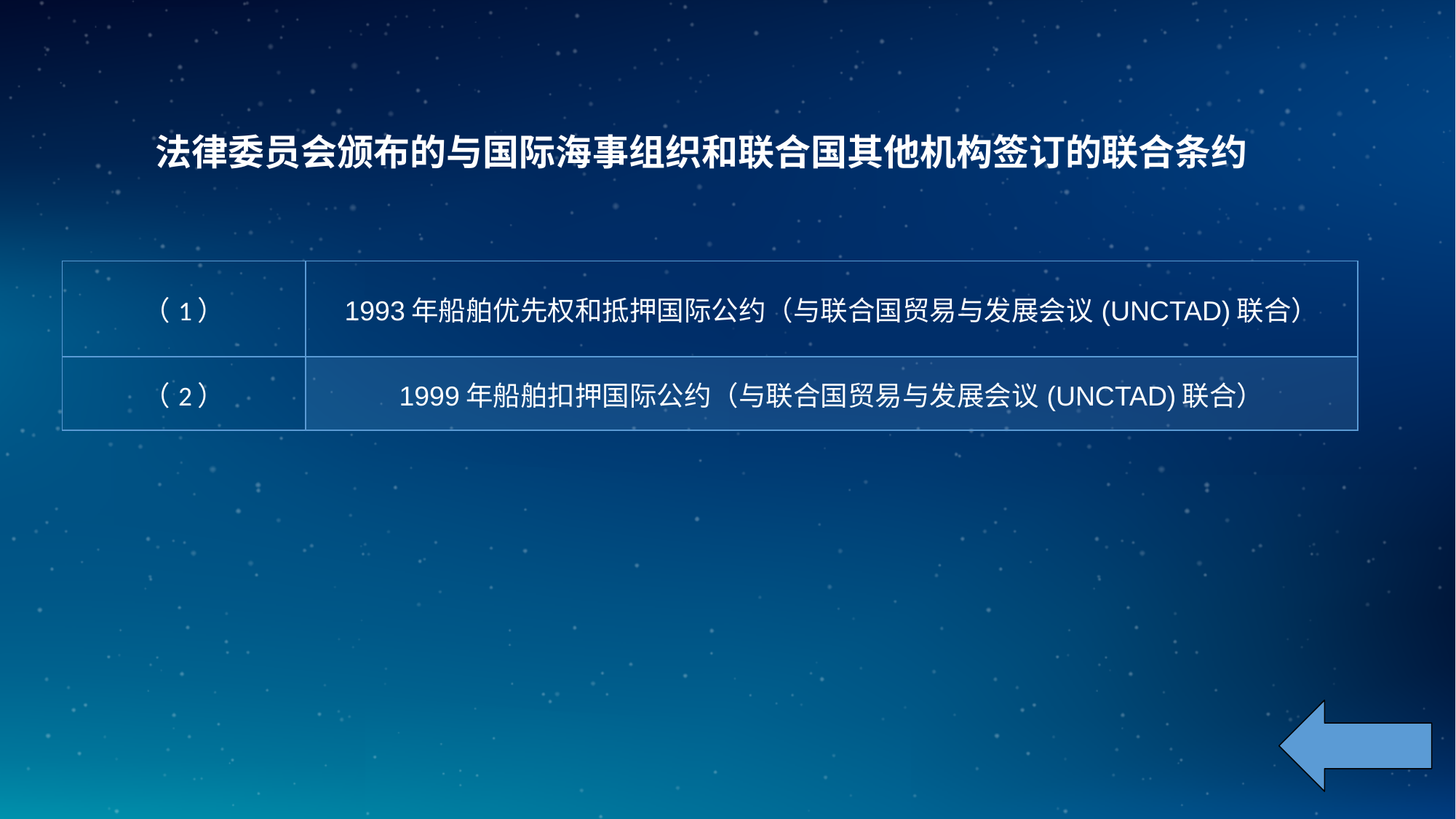

法律委员会颁布的与国际海事组织和联合国其他机构签订的联合条约
| （1） | 1993年船舶优先权和抵押国际公约（与联合国贸易与发展会议(UNCTAD)联合） |
| --- | --- |
| （2） | 1999年船舶扣押国际公约（与联合国贸易与发展会议(UNCTAD)联合） |